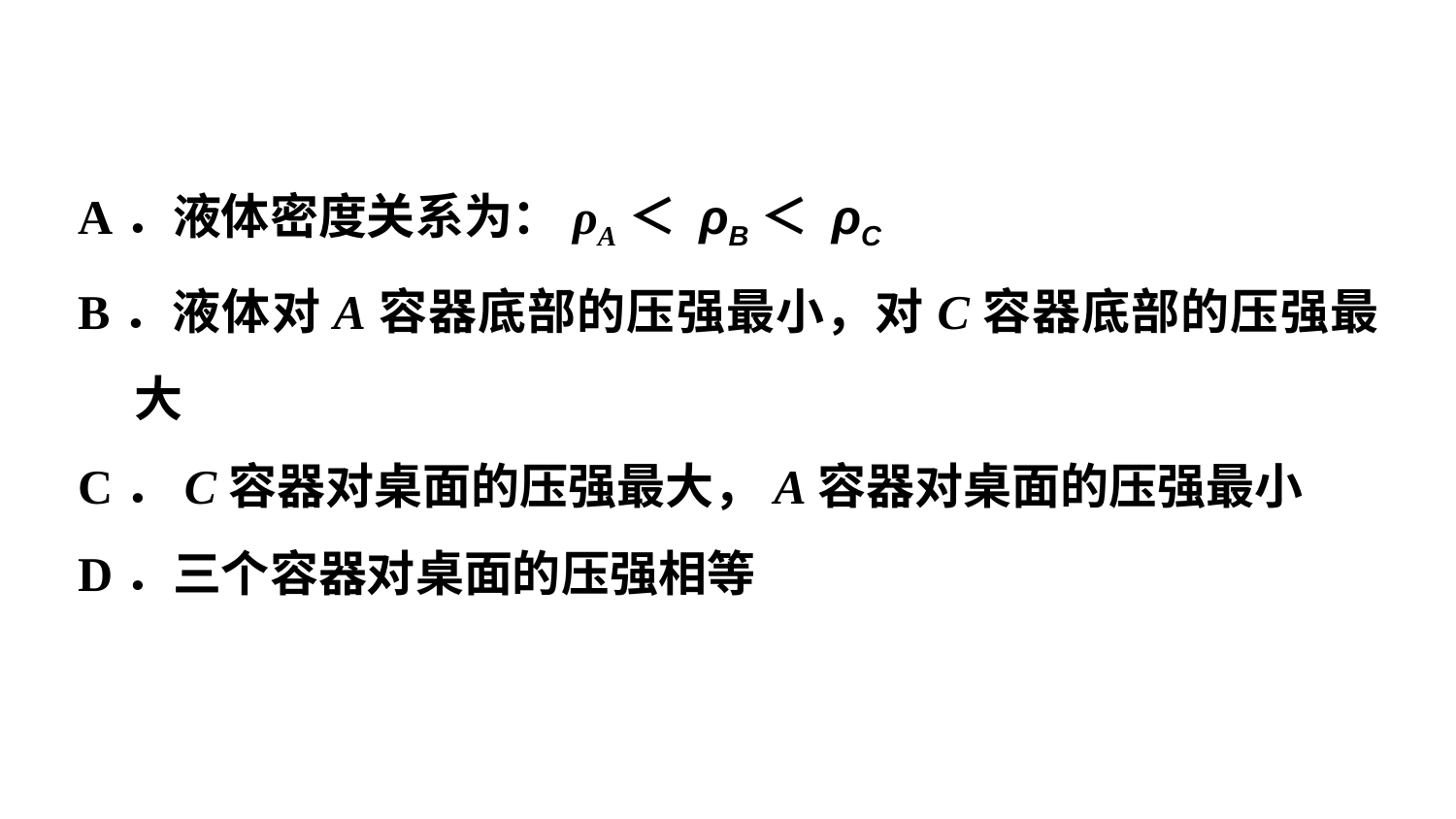

A．液体密度关系为：ρA＜ ρB＜ ρC
B．液体对A容器底部的压强最小，对C容器底部的压强最大
C．C容器对桌面的压强最大，A容器对桌面的压强最小
D．三个容器对桌面的压强相等